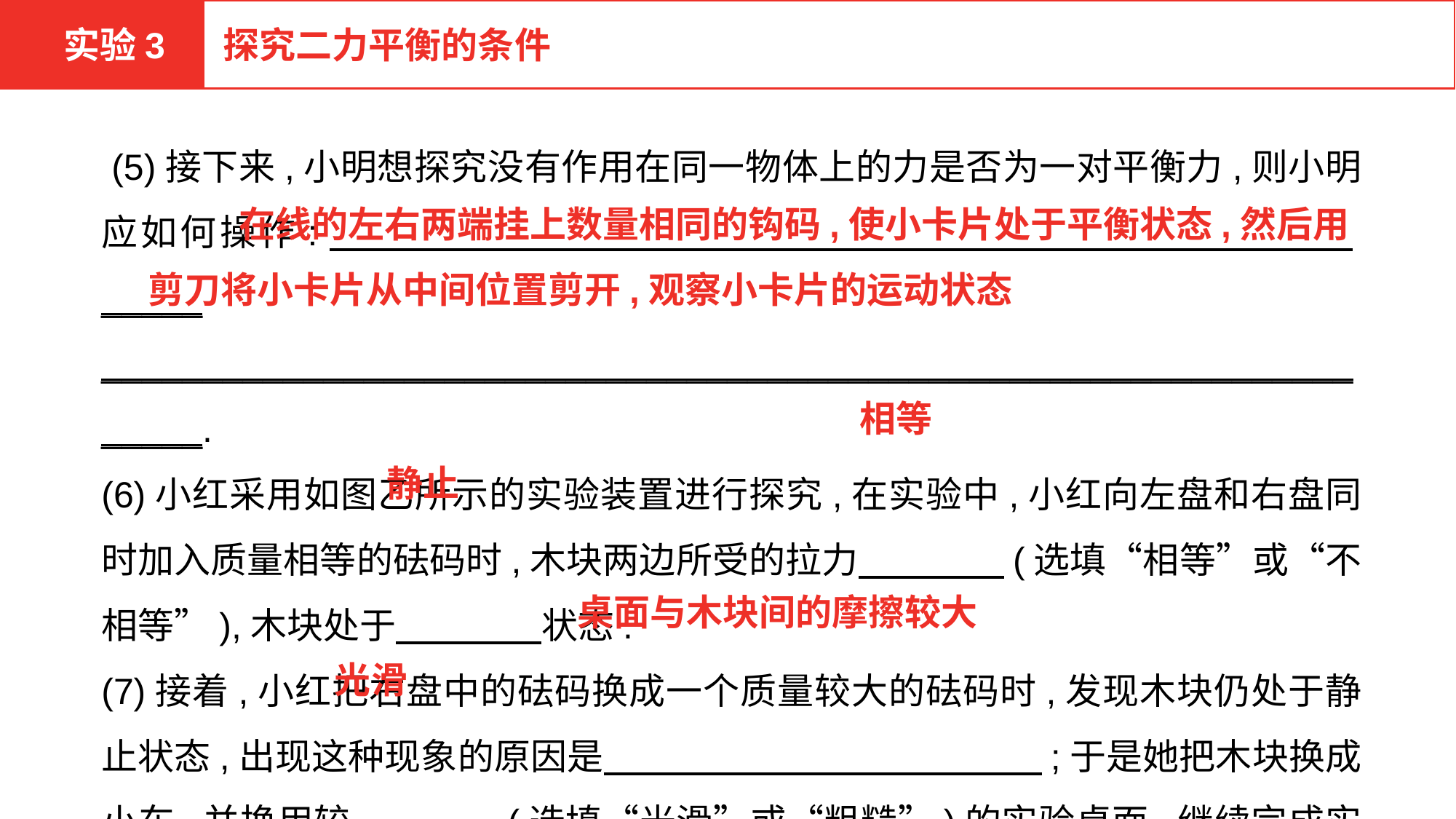

实验3
探究二力平衡的条件
 (5)接下来,小明想探究没有作用在同一物体上的力是否为一对平衡力,则小明应如何操作:　　　　　　　　　　　　　　　　　　　　　　　　　　_____
___________________________________________________________________.
(6)小红采用如图乙所示的实验装置进行探究,在实验中,小红向左盘和右盘同时加入质量相等的砝码时,木块两边所受的拉力　　　　(选填“相等”或“不相等”),木块处于　　　　状态.
(7)接着,小红把右盘中的砝码换成一个质量较大的砝码时,发现木块仍处于静止状态,出现这种现象的原因是　　　　　　　　　　　　;于是她把木块换成小车,并换用较　　　　(选填“光滑”或“粗糙”)的实验桌面,继续完成实验.

          在线的左右两端挂上数量相同的钩码,使小卡片处于平衡状态,然后用剪刀将小卡片从中间位置剪开,观察小卡片的运动状态
相等
静止
桌面与木块间的摩擦较大
光滑